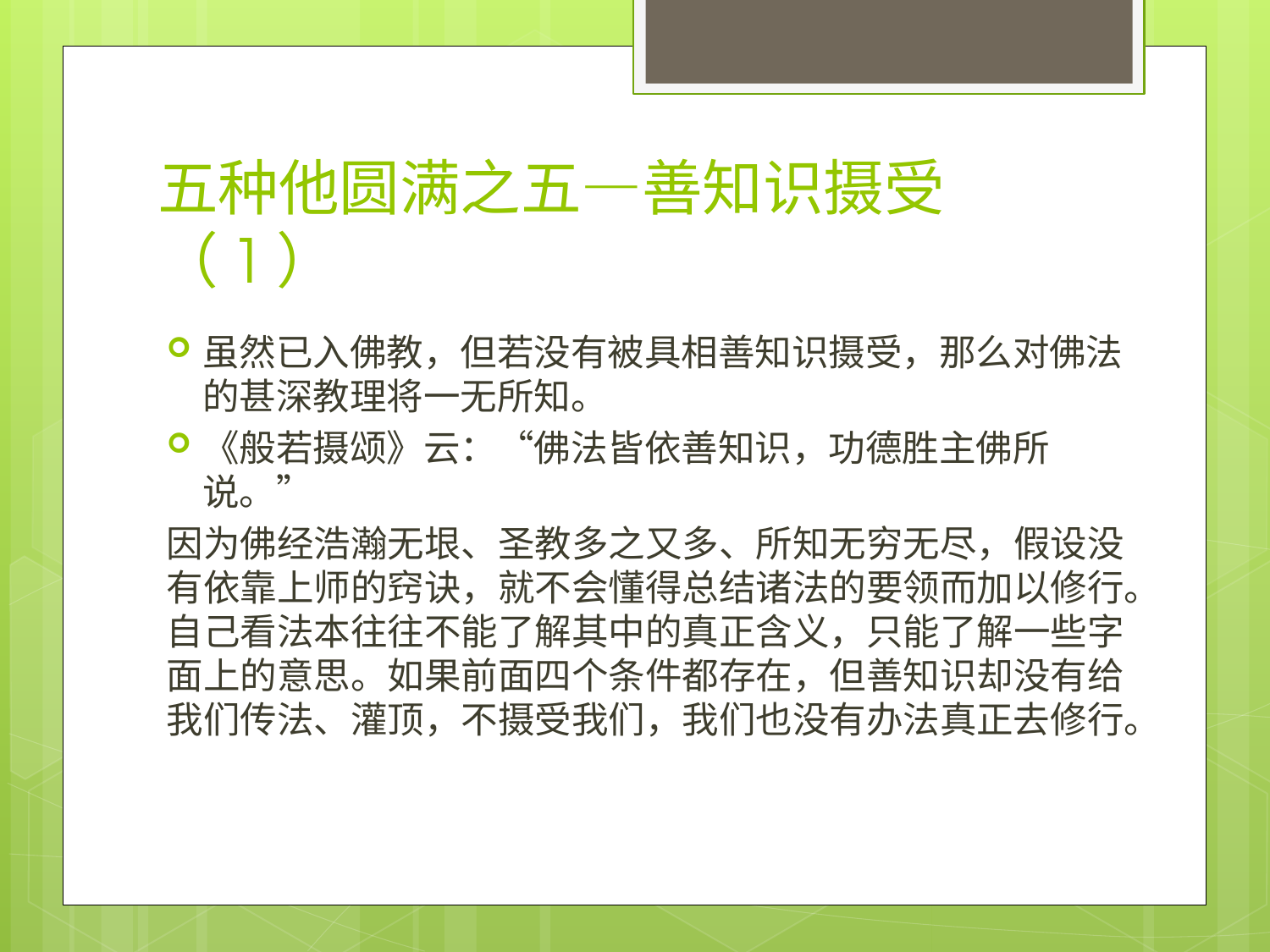

# 五种他圆满之五—善知识摄受（1）
虽然已入佛教，但若没有被具相善知识摄受，那么对佛法的甚深教理将一无所知。
《般若摄颂》云：“佛法皆依善知识，功德胜主佛所说。”
因为佛经浩瀚无垠、圣教多之又多、所知无穷无尽，假设没有依靠上师的窍诀，就不会懂得总结诸法的要领而加以修行。自己看法本往往不能了解其中的真正含义，只能了解一些字面上的意思。如果前面四个条件都存在，但善知识却没有给我们传法、灌顶，不摄受我们，我们也没有办法真正去修行。